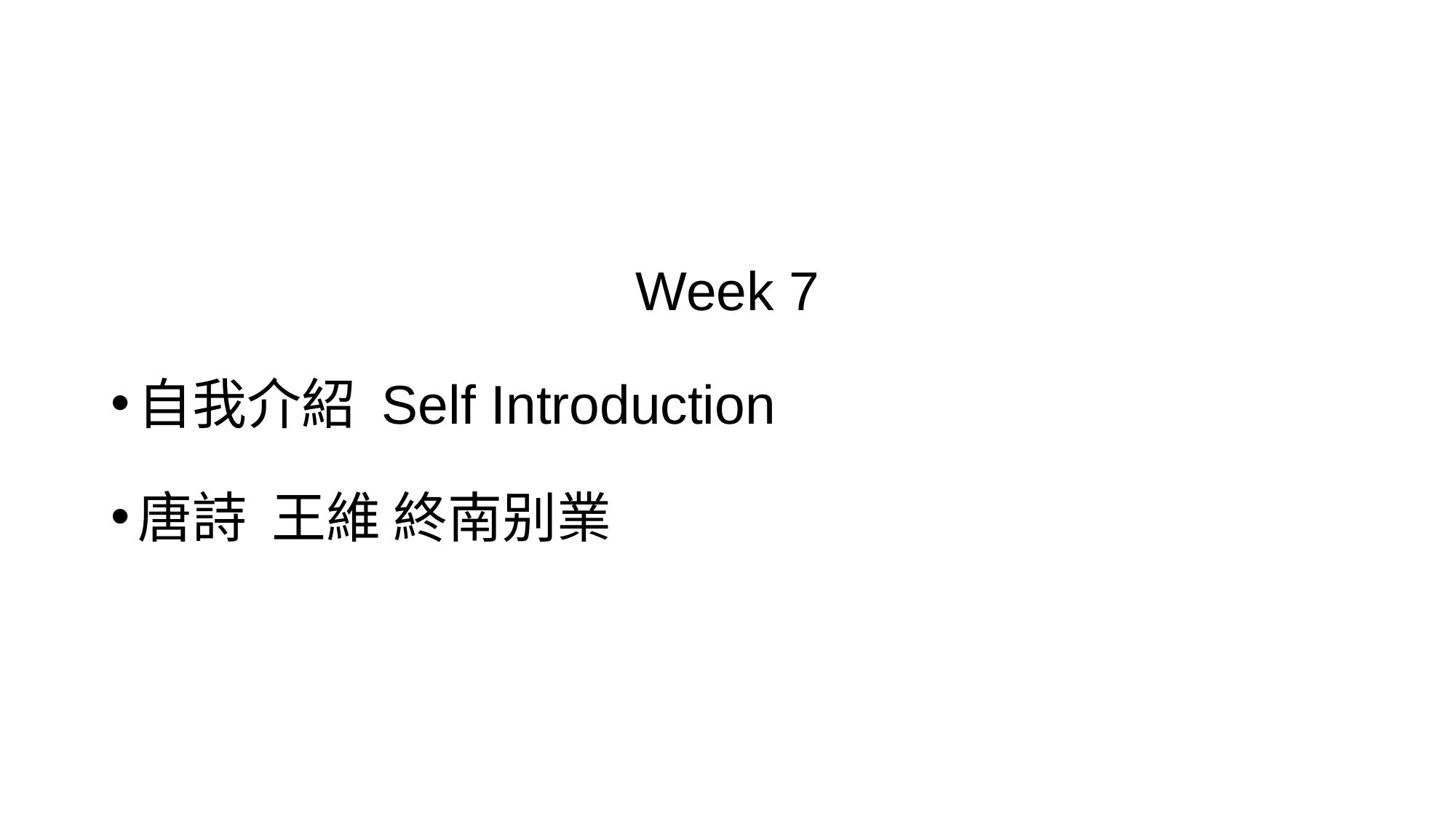

Week 7
自我介紹 Self Introduction
唐詩  王維 終南别業